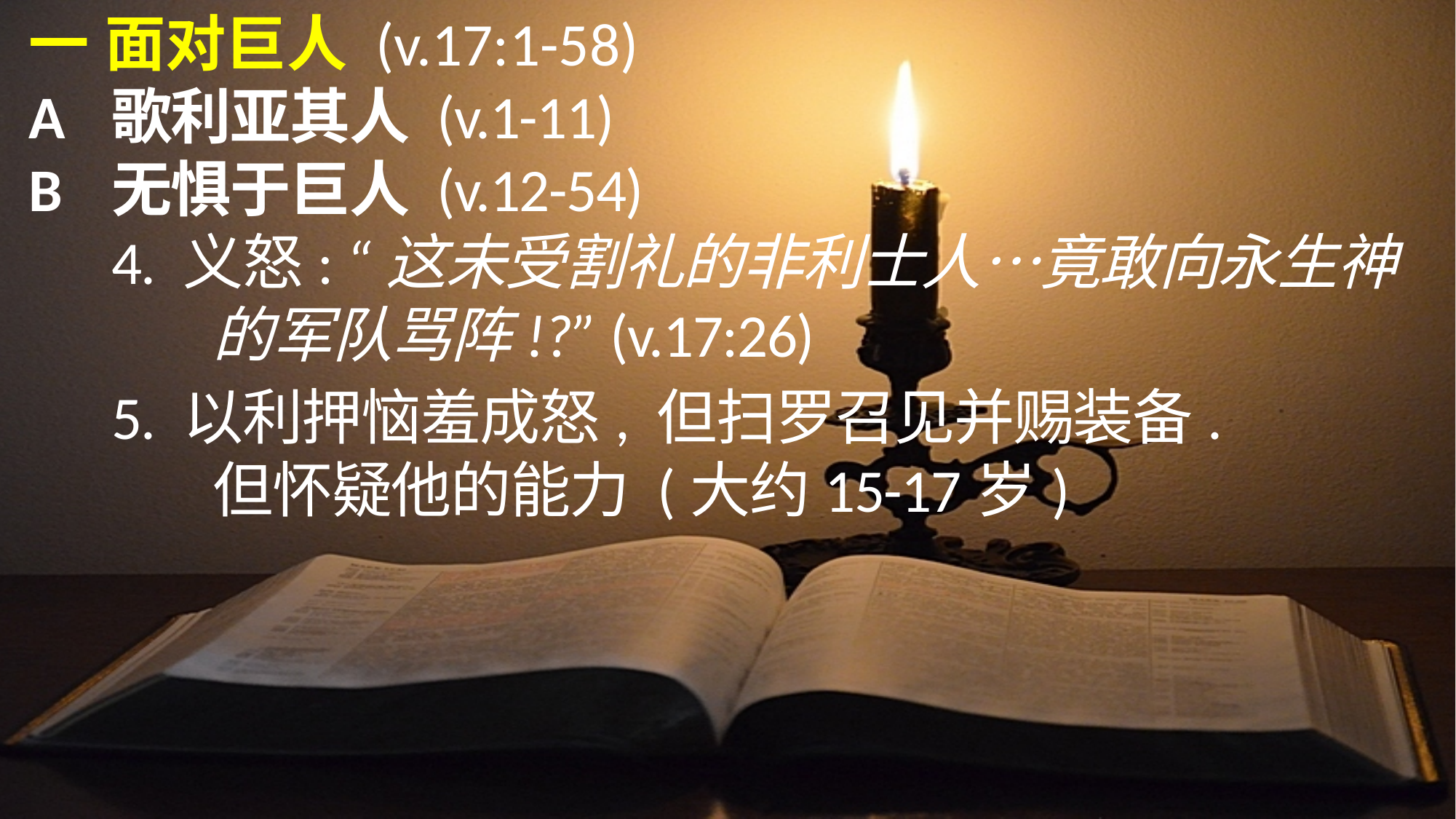

一	面对巨人 (v.17:1-58)
A	歌利亚其人 (v.1-11)
B	无惧于巨人 (v.12-54)
	4.	义怒: “这未受割礼的非利士人…竟敢向永生神
				的军队骂阵!?” (v.17:26)
	5.	以利押恼羞成怒, 但扫罗召见并赐装备.
				但怀疑他的能力 (大约15-17岁)